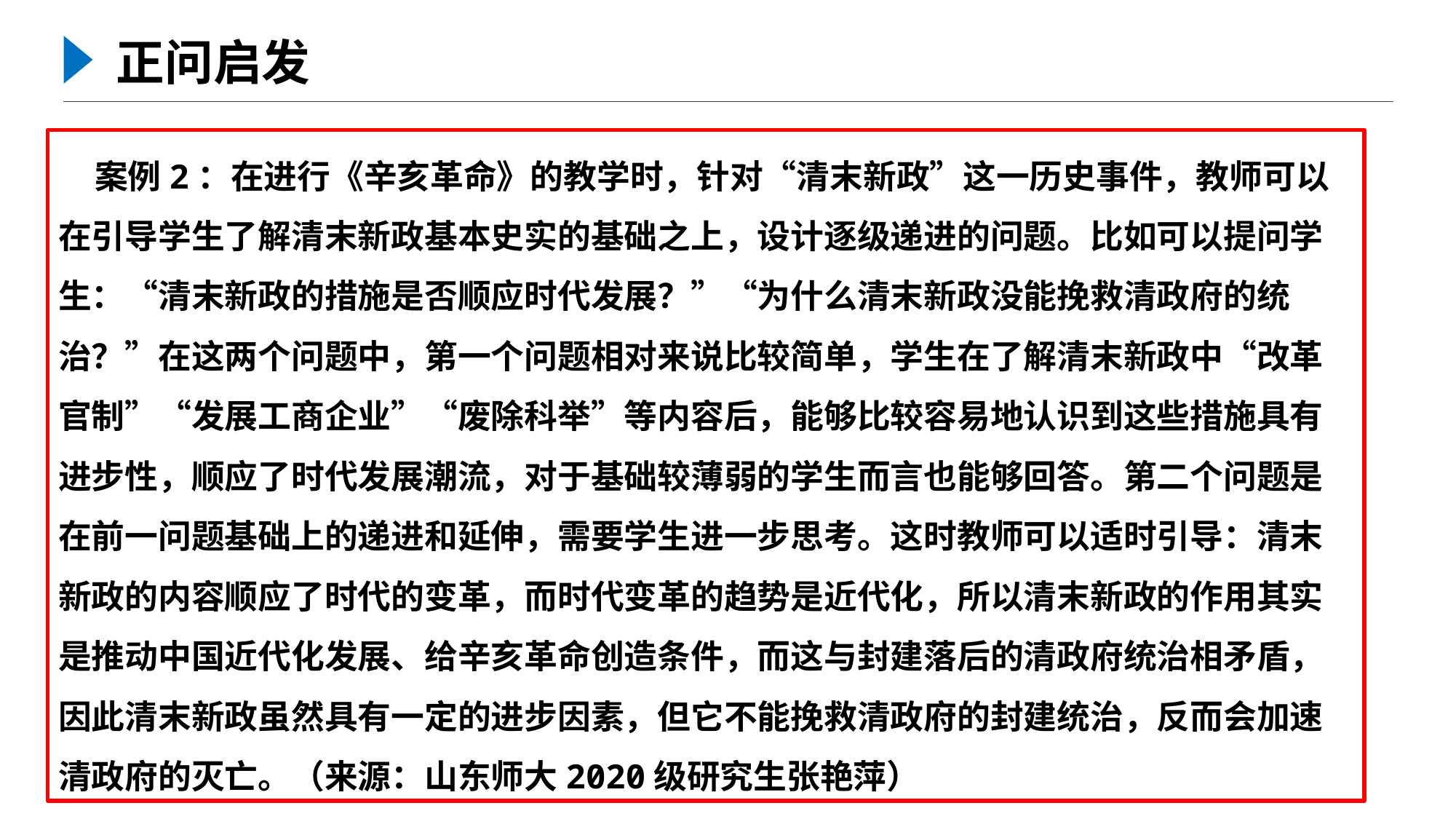

正问启发

案例2：在进行《辛亥革命》的教学时，针对“清末新政”这一历史事件，教师可以在引导学生了解清末新政基本史实的基础之上，设计逐级递进的问题。比如可以提问学生：“清末新政的措施是否顺应时代发展？”“为什么清末新政没能挽救清政府的统治？”在这两个问题中，第一个问题相对来说比较简单，学生在了解清末新政中“改革官制”“发展工商企业”“废除科举”等内容后，能够比较容易地认识到这些措施具有进步性，顺应了时代发展潮流，对于基础较薄弱的学生而言也能够回答。第二个问题是在前一问题基础上的递进和延伸，需要学生进一步思考。这时教师可以适时引导：清末新政的内容顺应了时代的变革，而时代变革的趋势是近代化，所以清末新政的作用其实是推动中国近代化发展、给辛亥革命创造条件，而这与封建落后的清政府统治相矛盾，因此清末新政虽然具有一定的进步因素，但它不能挽救清政府的封建统治，反而会加速清政府的灭亡。（来源：山东师大2020级研究生张艳萍）